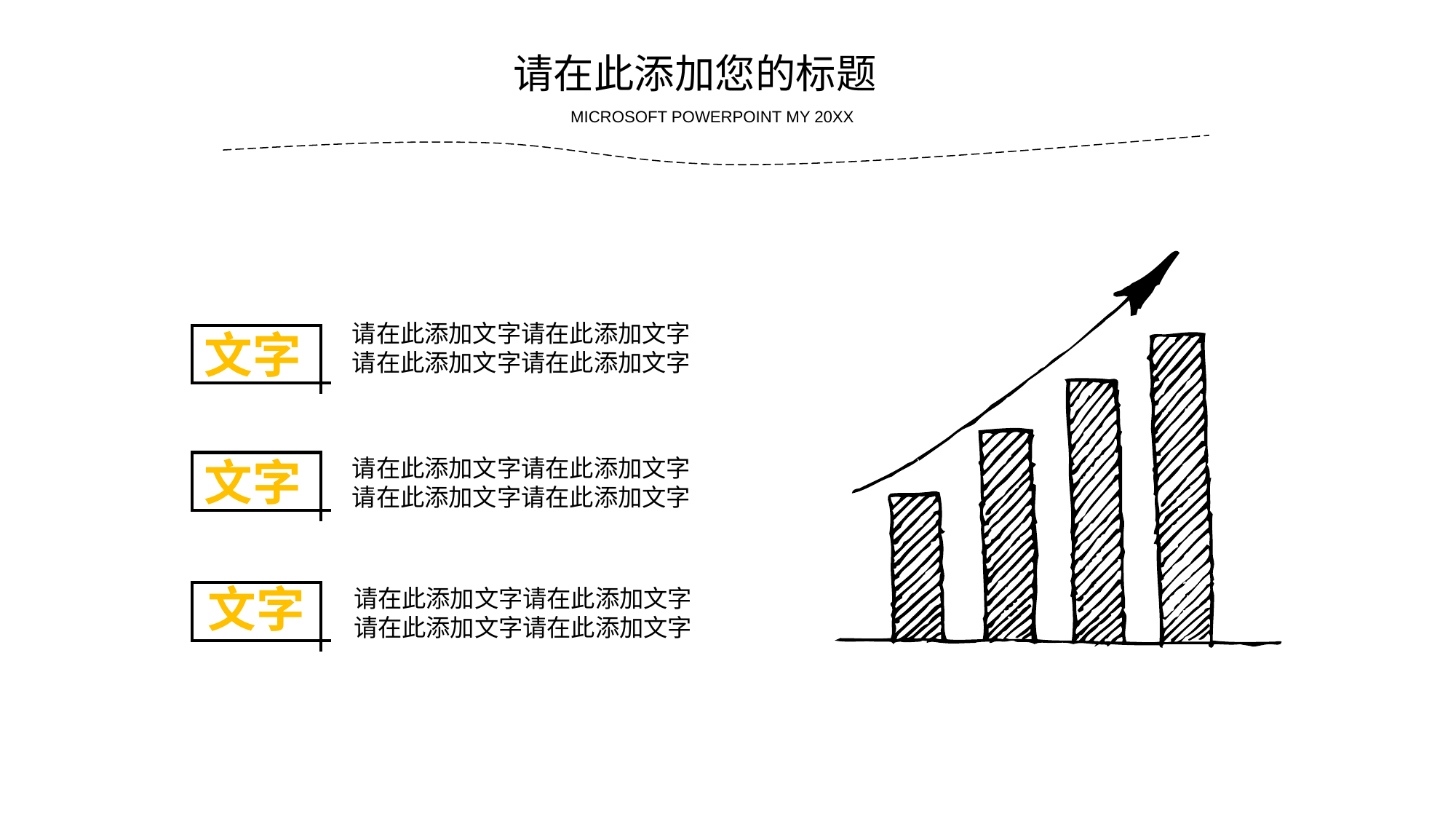

请在此添加您的标题
MICROSOFT POWERPOINT MY 20XX

请在此添加文字请在此添加文字请在此添加文字请在此添加文字
文字

文字
请在此添加文字请在此添加文字请在此添加文字请在此添加文字

文字
请在此添加文字请在此添加文字请在此添加文字请在此添加文字